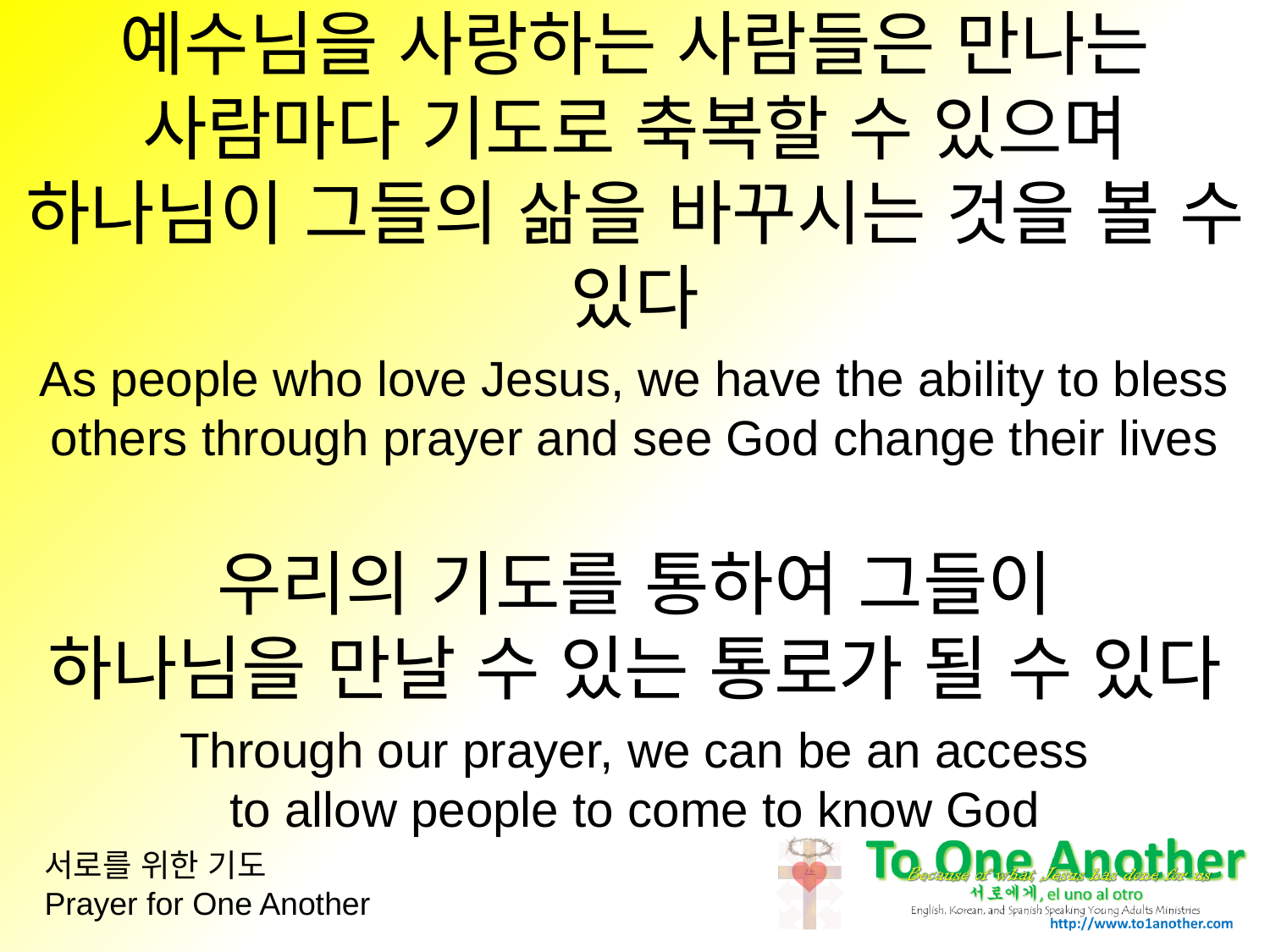

예수님을 사랑하는 사람들은 만나는 사람마다 기도로 축복할 수 있으며 하나님이 그들의 삶을 바꾸시는 것을 볼 수 있다
As people who love Jesus, we have the ability to bless
others through prayer and see God change their lives
우리의 기도를 통하여 그들이
하나님을 만날 수 있는 통로가 될 수 있다
Through our prayer, we can be an access
to allow people to come to know God
# 서로를 위한 기도 Prayer for One Another